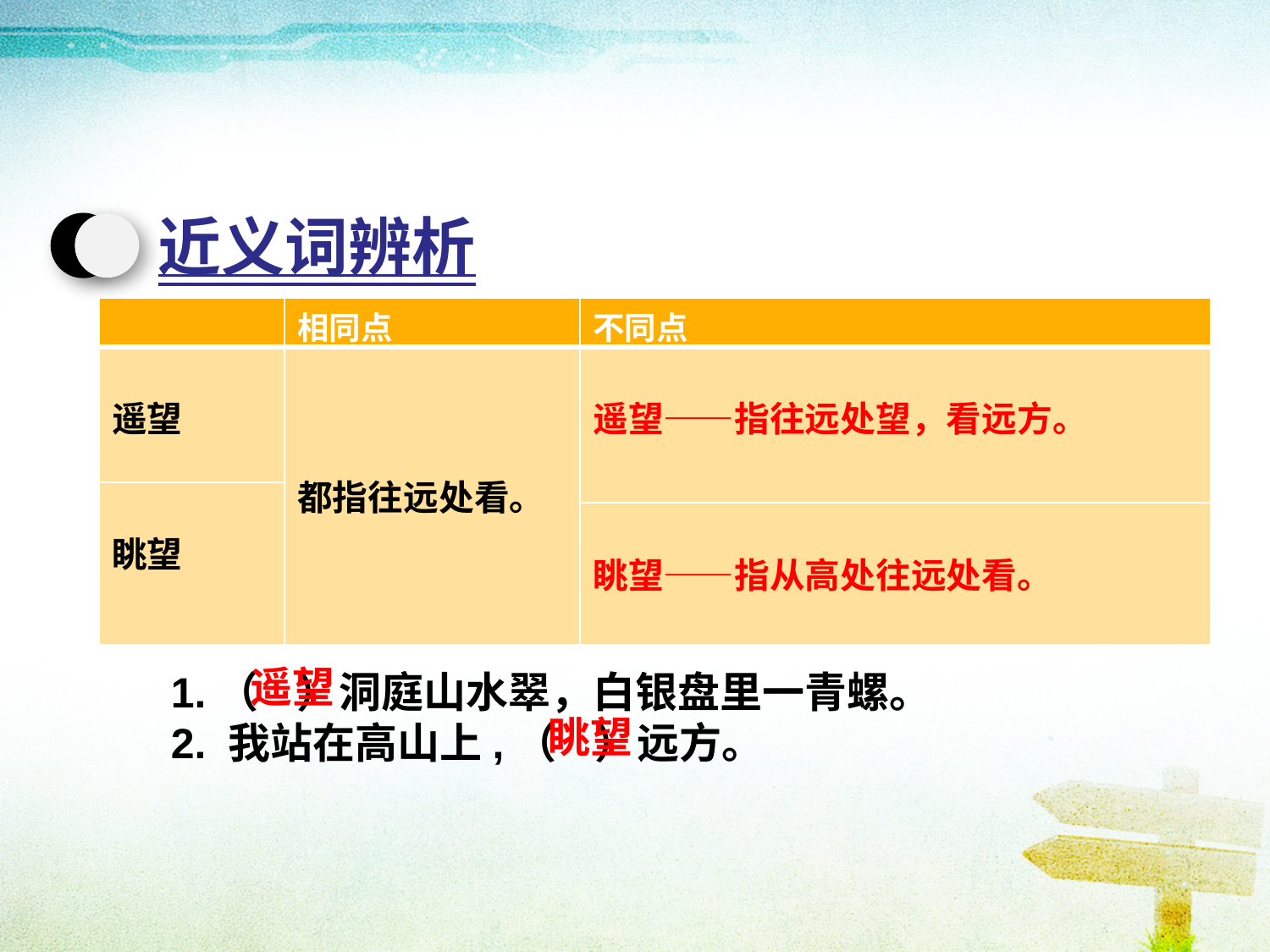

近义词辨析

|  | 相同点 | 不同点 |
| --- | --- | --- |
| 遥望 | 都指往远处看。 | 遥望——指往远处望，看远方。 |
| 眺望 |  |  |
|  |  | 眺望——指从高处往远处看。 |

1.（    ）洞庭山水翠，白银盘里一青螺。
2. 我站在高山上,（    ）远方。
遥望

眺望